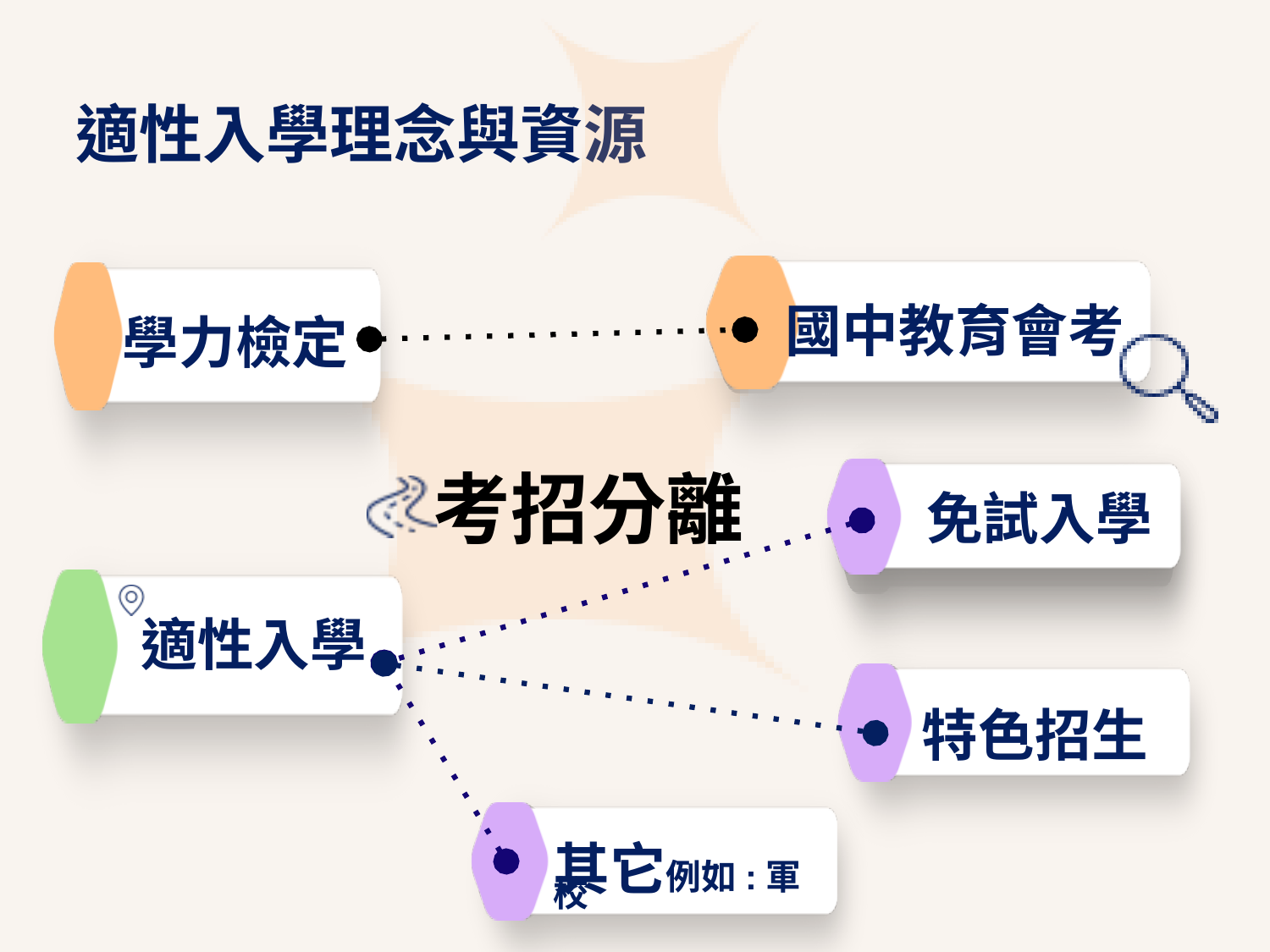

適性入學理念與資源

國中教育會考

學力檢定

考招分離
免試入學

適性入學
特色招生

其它例如:軍校